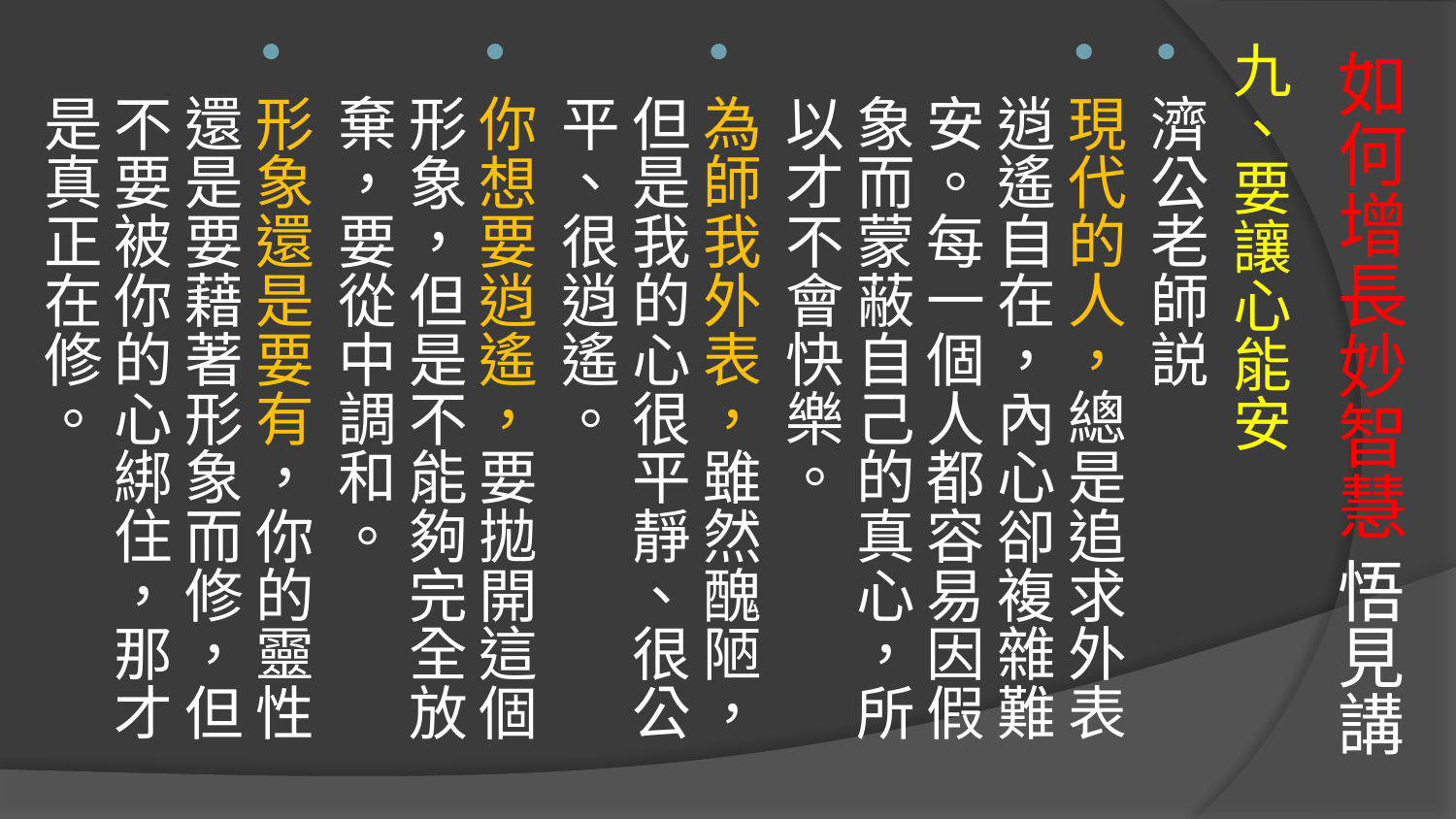

# 如何增長妙智慧 悟見講
九、要讓心能安
濟公老師説
現代的人，總是追求外表逍遙自在，內心卻複雜難安。每一個人都容易因假象而蒙蔽自己的真心，所以才不會快樂。
為師我外表，雖然醜陋，但是我的心很平靜、很公平、很逍遙。
你想要逍遙，要拋開這個形象，但是不能夠完全放棄，要從中調和。
形象還是要有，你的靈性還是要藉著形象而修，但不要被你的心綁住，那才是真正在修。